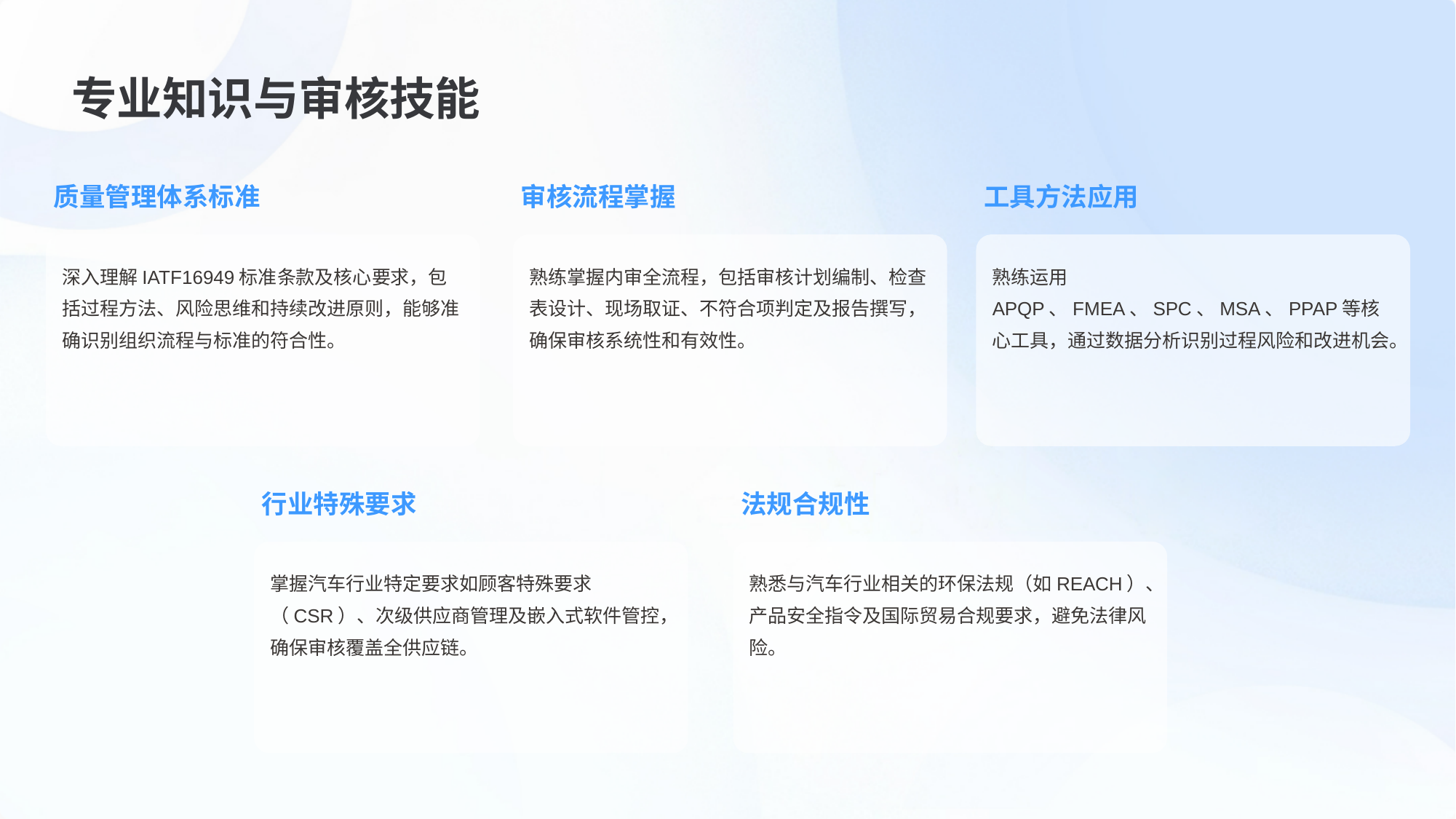

专业知识与审核技能
质量管理体系标准
审核流程掌握
工具方法应用

深入理解IATF16949标准条款及核心要求，包括过程方法、风险思维和持续改进原则，能够准确识别组织流程与标准的符合性。
熟练掌握内审全流程，包括审核计划编制、检查表设计、现场取证、不符合项判定及报告撰写，确保审核系统性和有效性。
熟练运用APQP、FMEA、SPC、MSA、PPAP等核心工具，通过数据分析识别过程风险和改进机会。
行业特殊要求
法规合规性

掌握汽车行业特定要求如顾客特殊要求（CSR）、次级供应商管理及嵌入式软件管控，确保审核覆盖全供应链。
熟悉与汽车行业相关的环保法规（如REACH）、产品安全指令及国际贸易合规要求，避免法律风险。